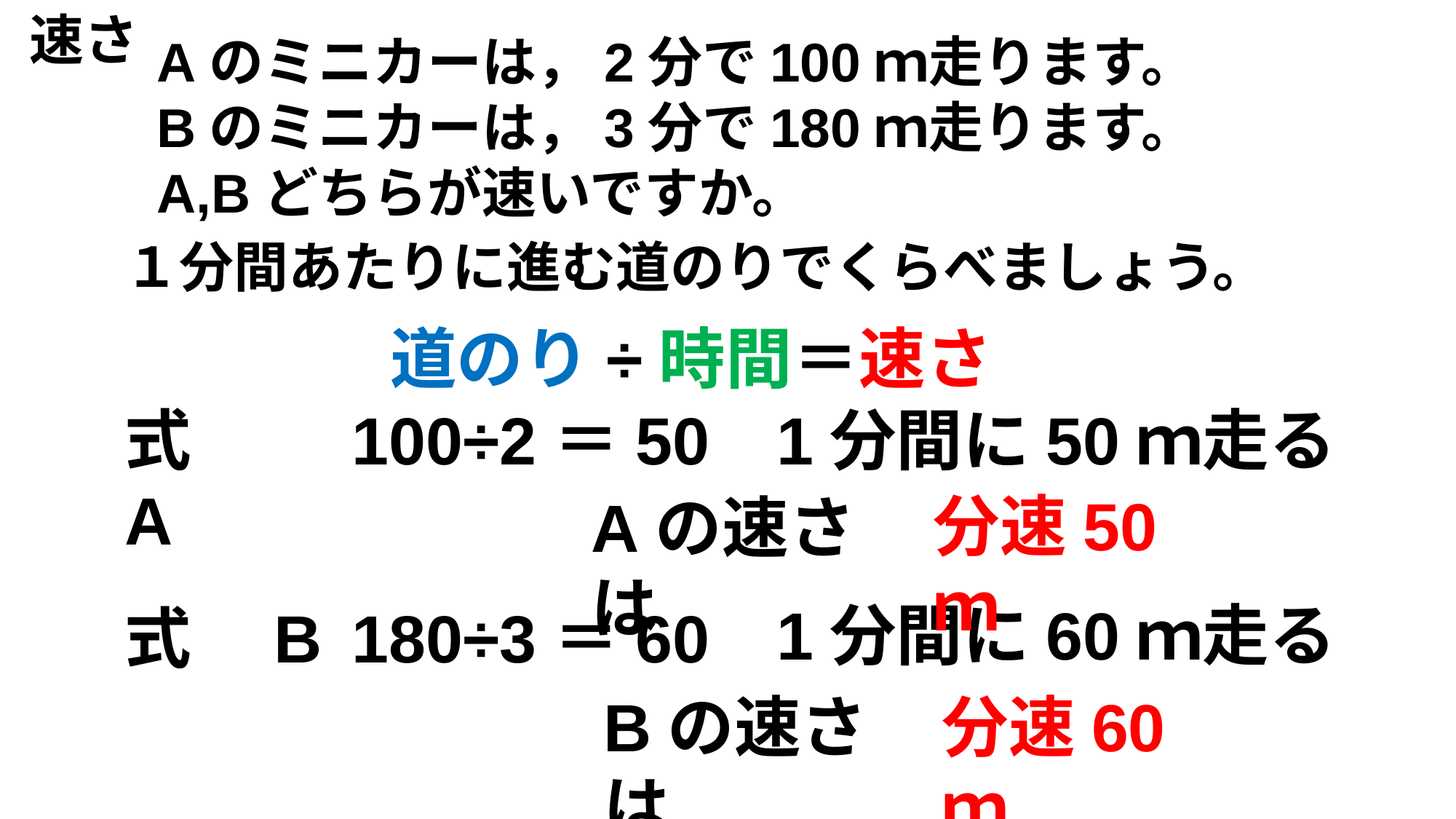

速さ
Aのミニカーは，2分で100ｍ走ります。
Bのミニカーは，3分で180ｍ走ります。
A,Bどちらが速いですか。
１分間あたりに進む道のりでくらべましょう。
道のり÷時間＝速さ
式　A
1分間に50ｍ走る
100÷2＝50
分速50ｍ
Aの速さは
1分間に60ｍ走る
式　B
180÷3＝60
分速60ｍ
Bの速さは